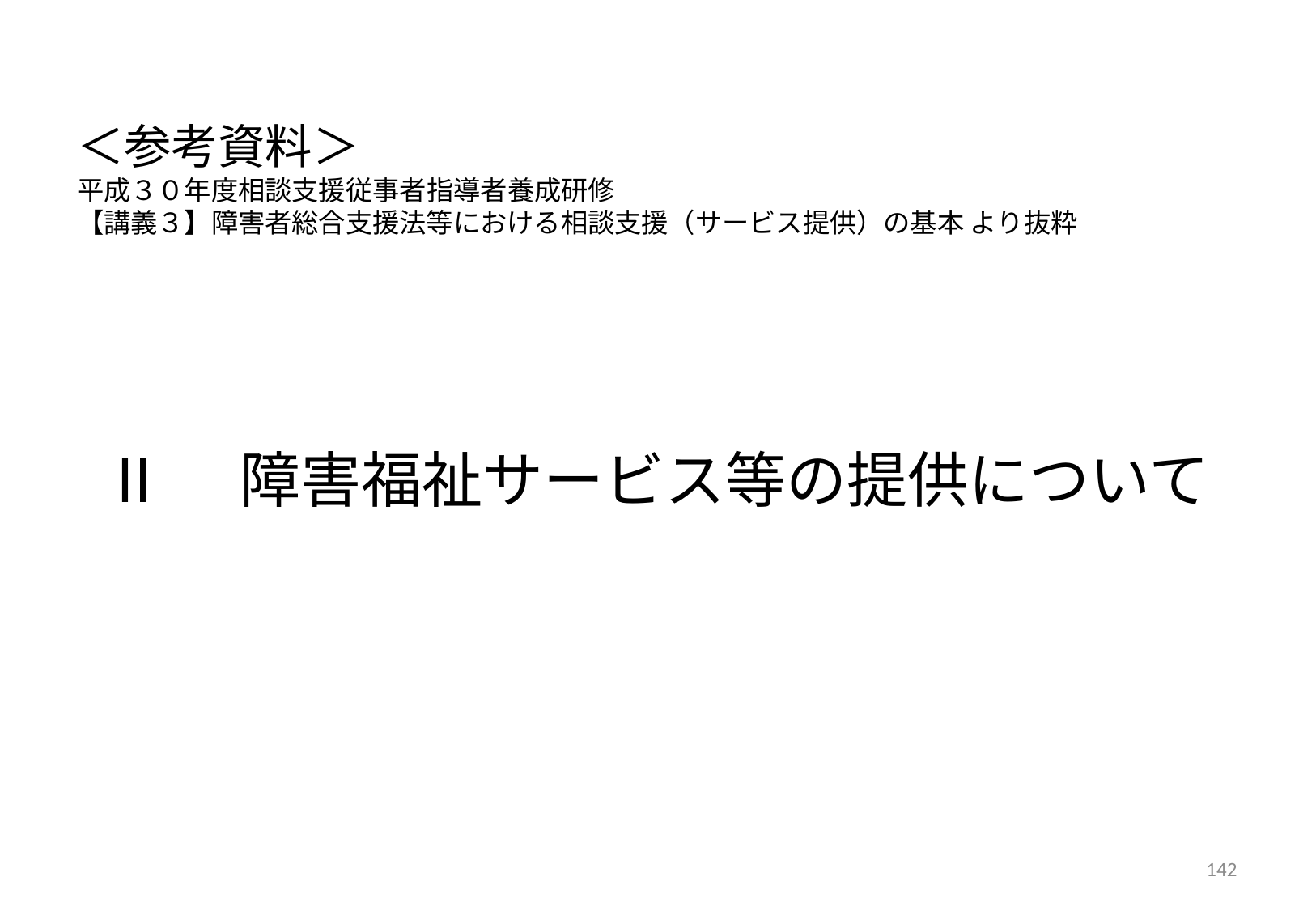

# Ⅱ　障害福祉サービス等の提供について
＜参考資料＞
平成３０年度相談支援従事者指導者養成研修
【講義３】障害者総合支援法等における相談支援（サービス提供）の基本 より抜粋
142